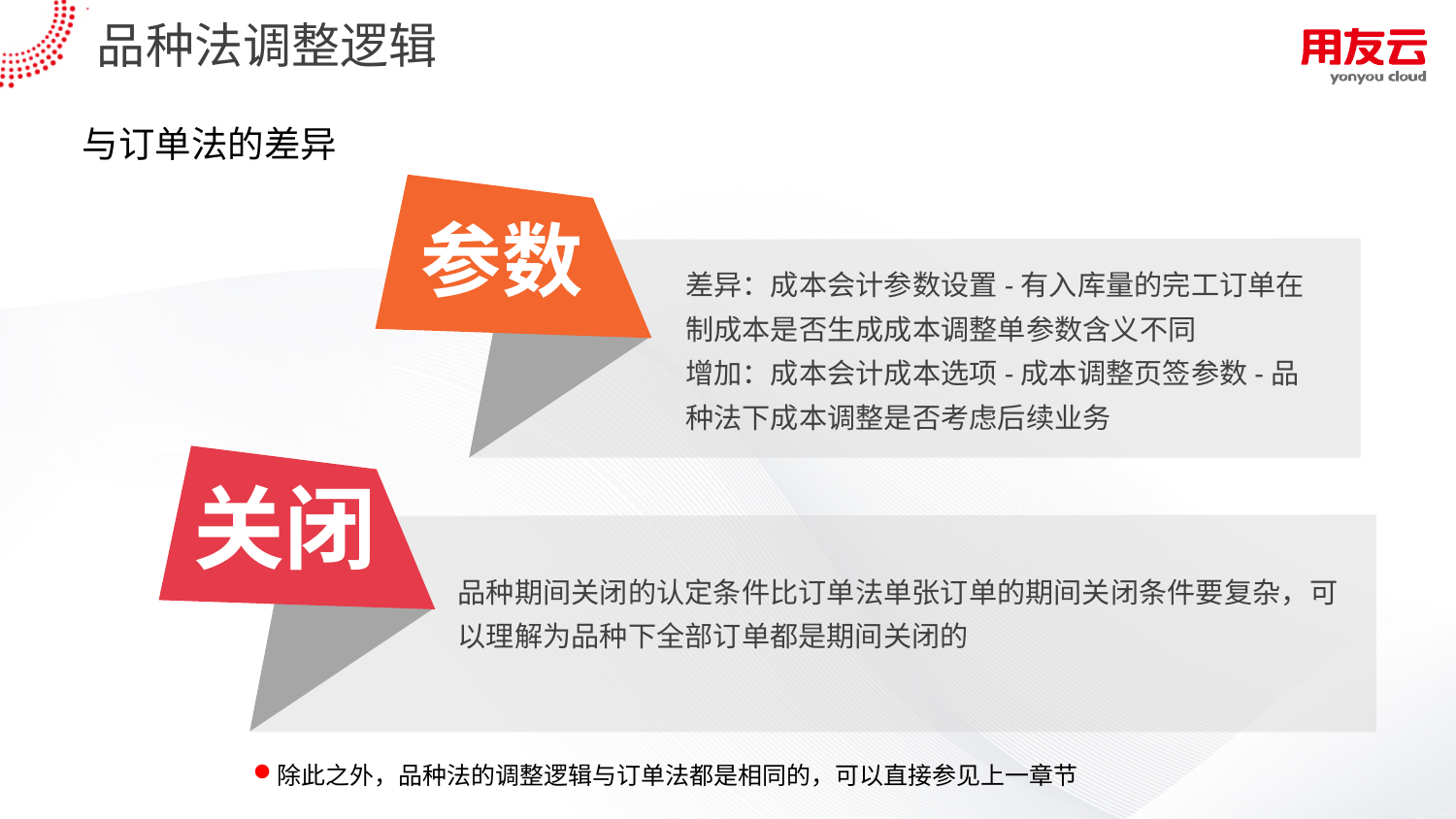

# 品种法调整逻辑
与订单法的差异

参数

差异：成本会计参数设置-有入库量的完工订单在制成本是否生成成本调整单参数含义不同
增加：成本会计成本选项-成本调整页签参数-品种法下成本调整是否考虑后续业务

关闭

品种期间关闭的认定条件比订单法单张订单的期间关闭条件要复杂，可以理解为品种下全部订单都是期间关闭的

除此之外，品种法的调整逻辑与订单法都是相同的，可以直接参见上一章节